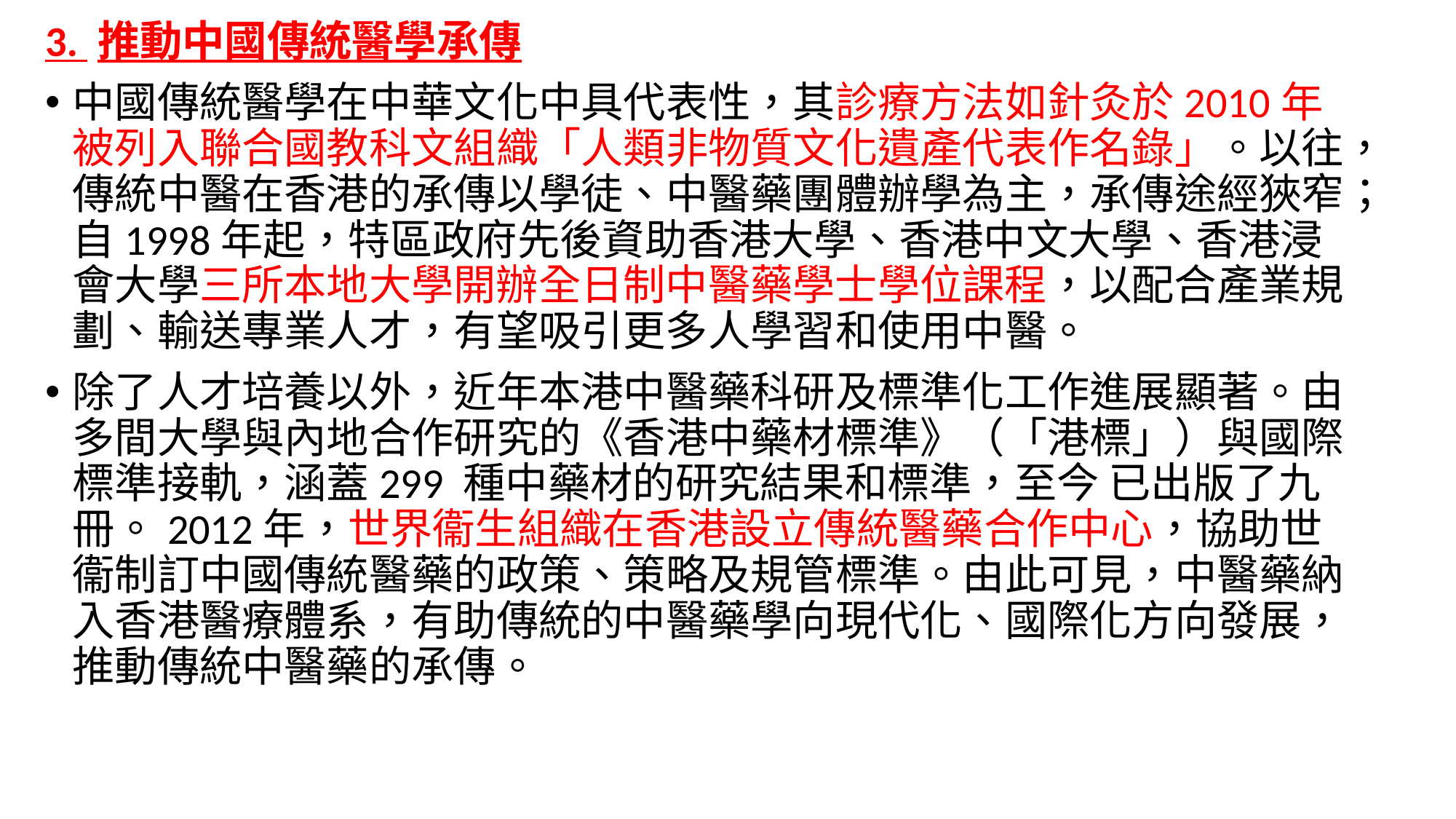

3. 推動中國傳統醫學承傳
中國傳統醫學在中華文化中具代表性，其診療方法如針灸於2010年被列入聯合國教科文組織「人類非物質文化遺產代表作名錄」。以往，傳統中醫在香港的承傳以學徒、中醫藥團體辦學為主，承傳途經狹窄；自1998年起，特區政府先後資助香港大學、香港中文大學、香港浸會大學三所本地大學開辦全日制中醫藥學士學位課程，以配合產業規劃、輸送專業人才，有望吸引更多人學習和使用中醫。
除了人才培養以外，近年本港中醫藥科研及標準化工作進展顯著。由多間大學與內地合作研究的《香港中藥材標準》（「港標」）與國際標準接軌，涵蓋299 種中藥材的研究結果和標準，至今 已出版了九冊。2012年，世界衞生組織在香港設立傳統醫藥合作中心，協助世衞制訂中國傳統醫藥的政策、策略及規管標準。由此可見，中醫藥納入香港醫療體系，有助傳統的中醫藥學向現代化、國際化方向發展，推動傳統中醫藥的承傳。